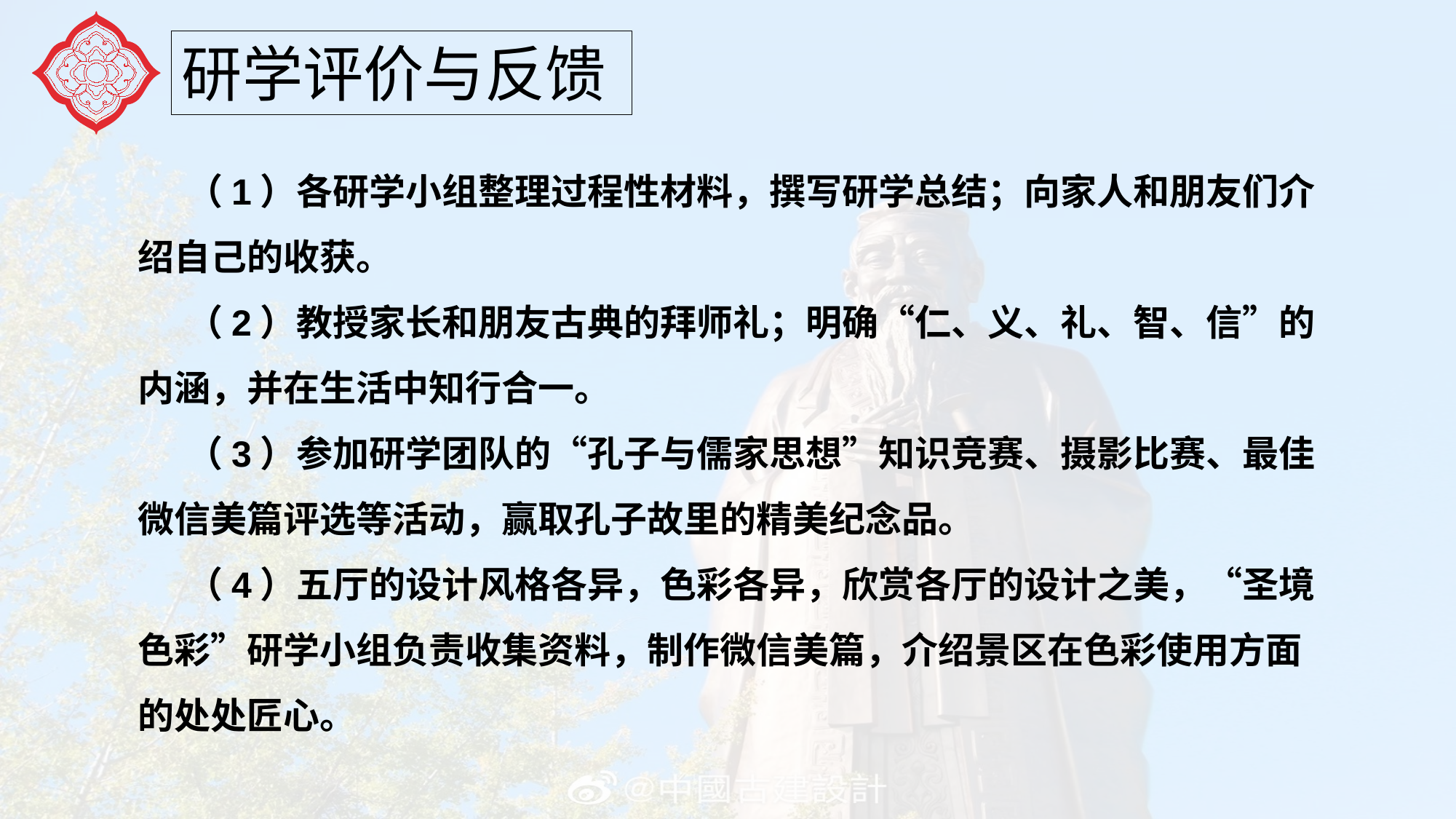

研学评价与反馈
（1）各研学小组整理过程性材料，撰写研学总结；向家人和朋友们介绍自己的收获。
（2）教授家长和朋友古典的拜师礼；明确“仁、义、礼、智、信”的内涵，并在生活中知行合一。
（3）参加研学团队的“孔子与儒家思想”知识竞赛、摄影比赛、最佳微信美篇评选等活动，赢取孔子故里的精美纪念品。
（4）五厅的设计风格各异，色彩各异，欣赏各厅的设计之美，“圣境色彩”研学小组负责收集资料，制作微信美篇，介绍景区在色彩使用方面的处处匠心。